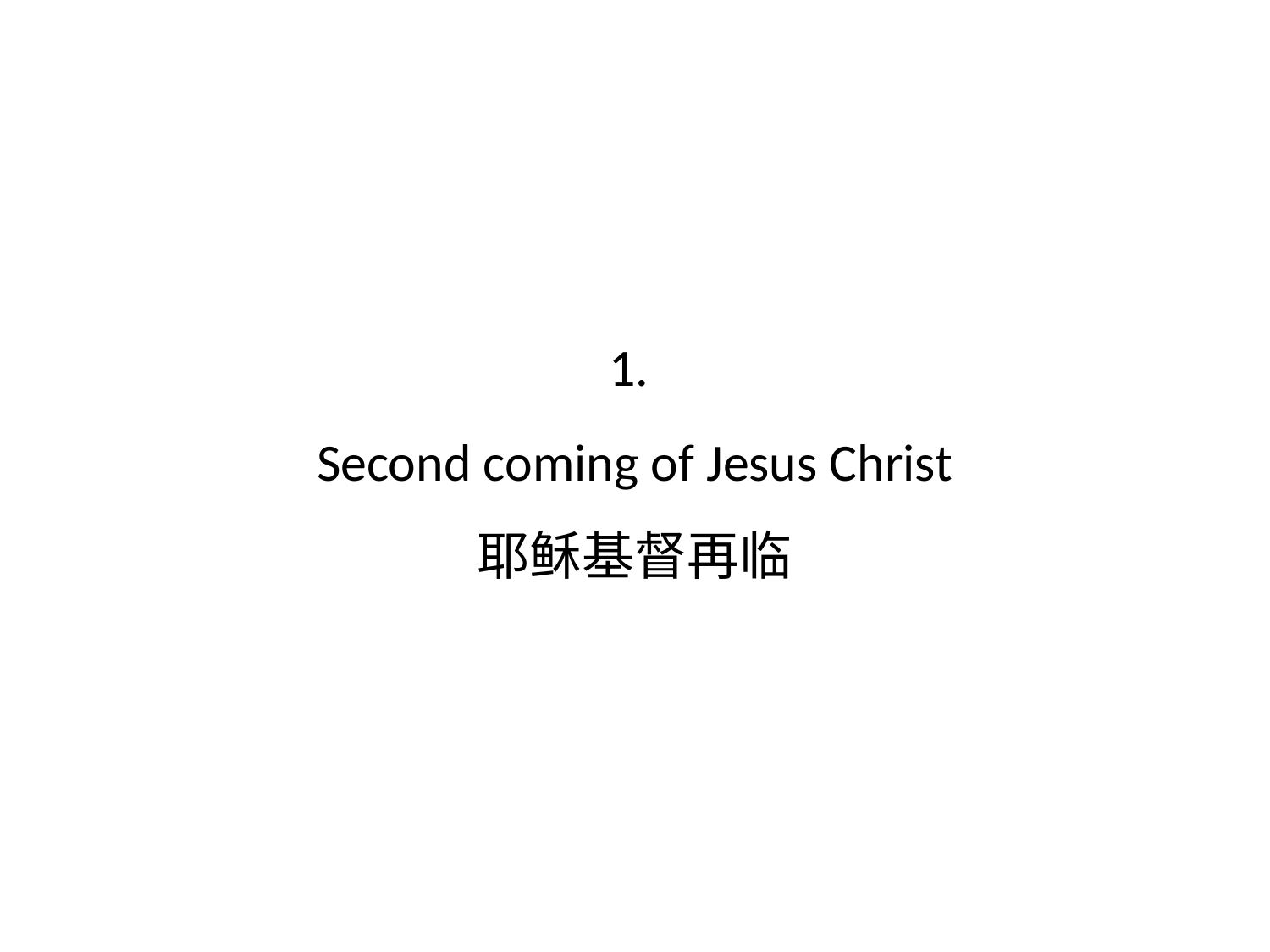

# 1. Second coming of Jesus Christ 耶稣基督再临